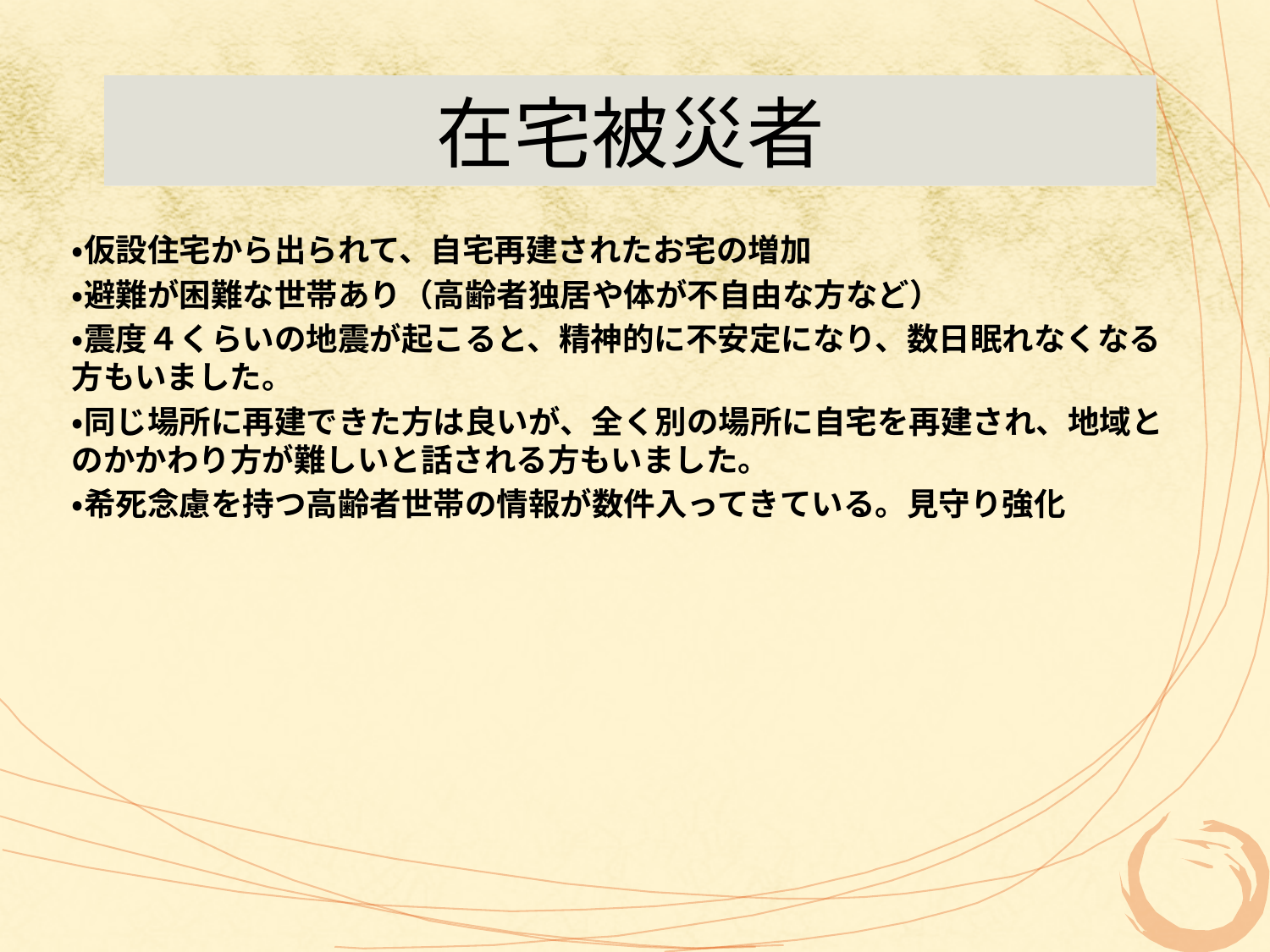

在宅被災者
・仮設住宅から出られて、自宅再建されたお宅の増加
・避難が困難な世帯あり（高齢者独居や体が不自由な方など）
・震度４くらいの地震が起こると、精神的に不安定になり、数日眠れなくなる方もいました。
・同じ場所に再建できた方は良いが、全く別の場所に自宅を再建され、地域とのかかわり方が難しいと話される方もいました。
・希死念慮を持つ高齢者世帯の情報が数件入ってきている。見守り強化